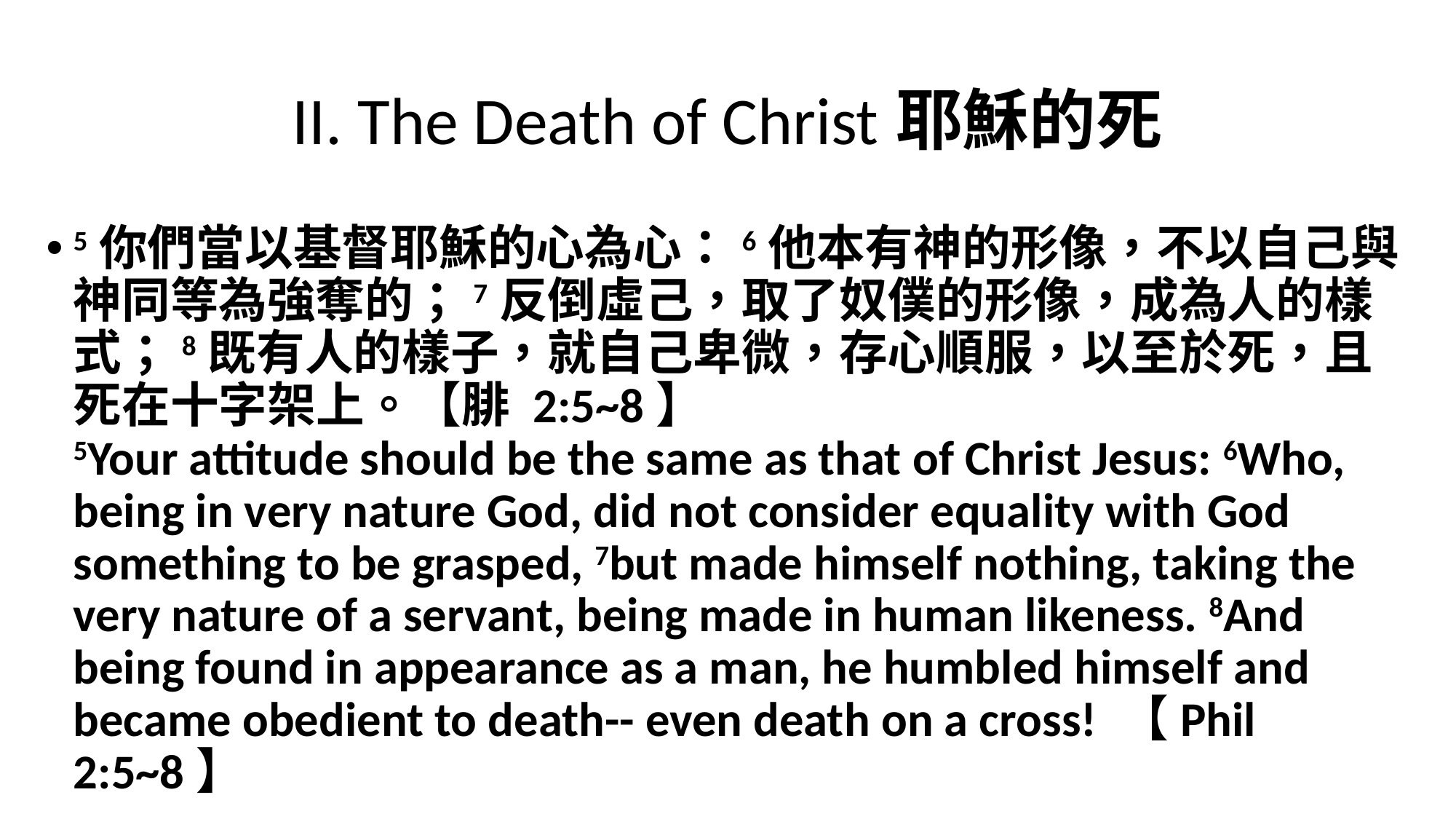

# II. The Death of Christ耶穌的死
5你們當以基督耶穌的心為心：6他本有神的形像，不以自己與神同等為強奪的；7反倒虛己，取了奴僕的形像，成為人的樣式；8既有人的樣子，就自己卑微，存心順服，以至於死，且死在十字架上。【腓 2:5~8】
5Your attitude should be the same as that of Christ Jesus: 6Who, being in very nature God, did not consider equality with God something to be grasped, 7but made himself nothing, taking the very nature of a servant, being made in human likeness. 8And being found in appearance as a man, he humbled himself and became obedient to death-- even death on a cross! 【Phil 2:5~8】